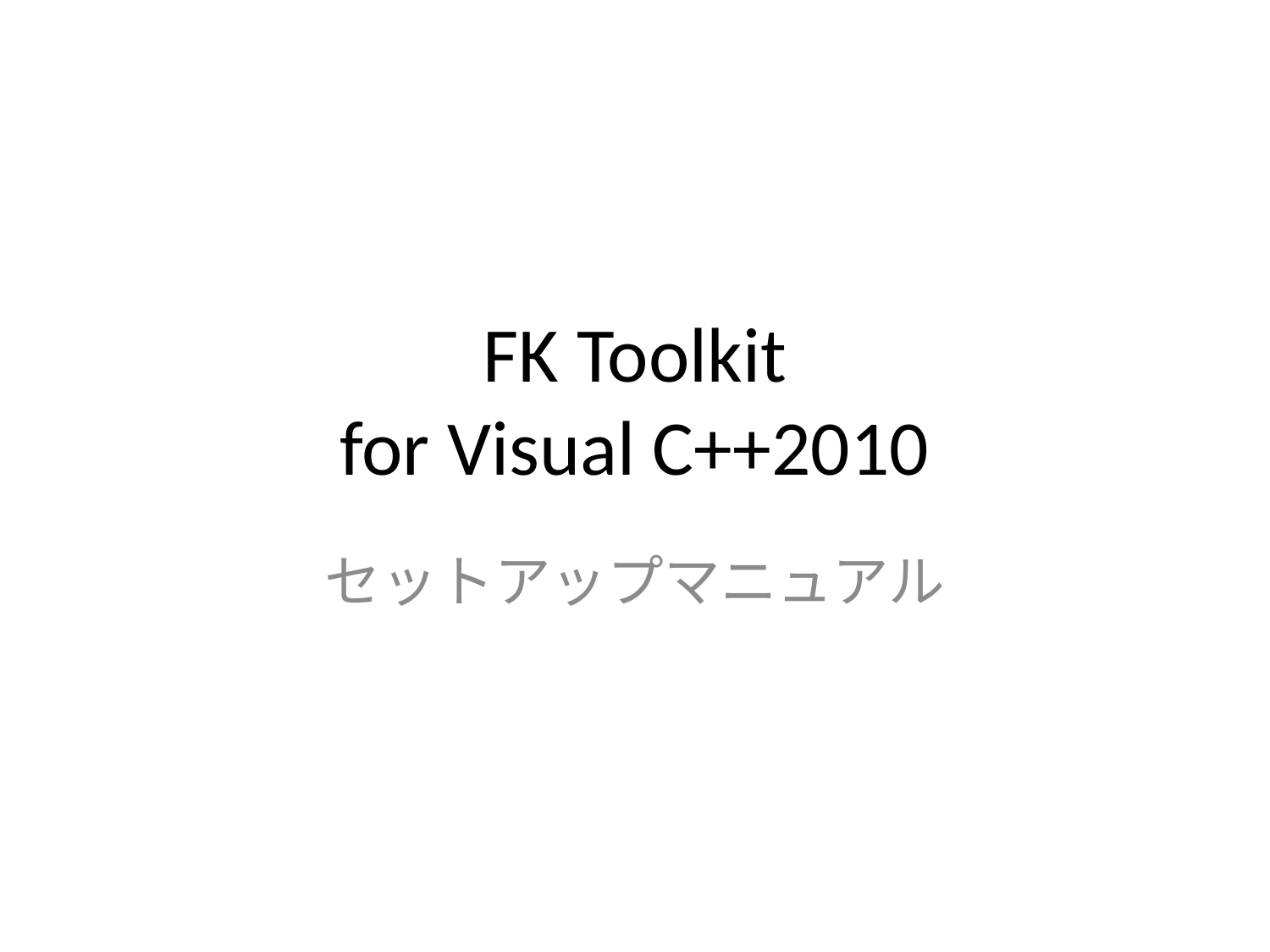

# FK Toolkit for Visual C++2010
セットアップマニュアル